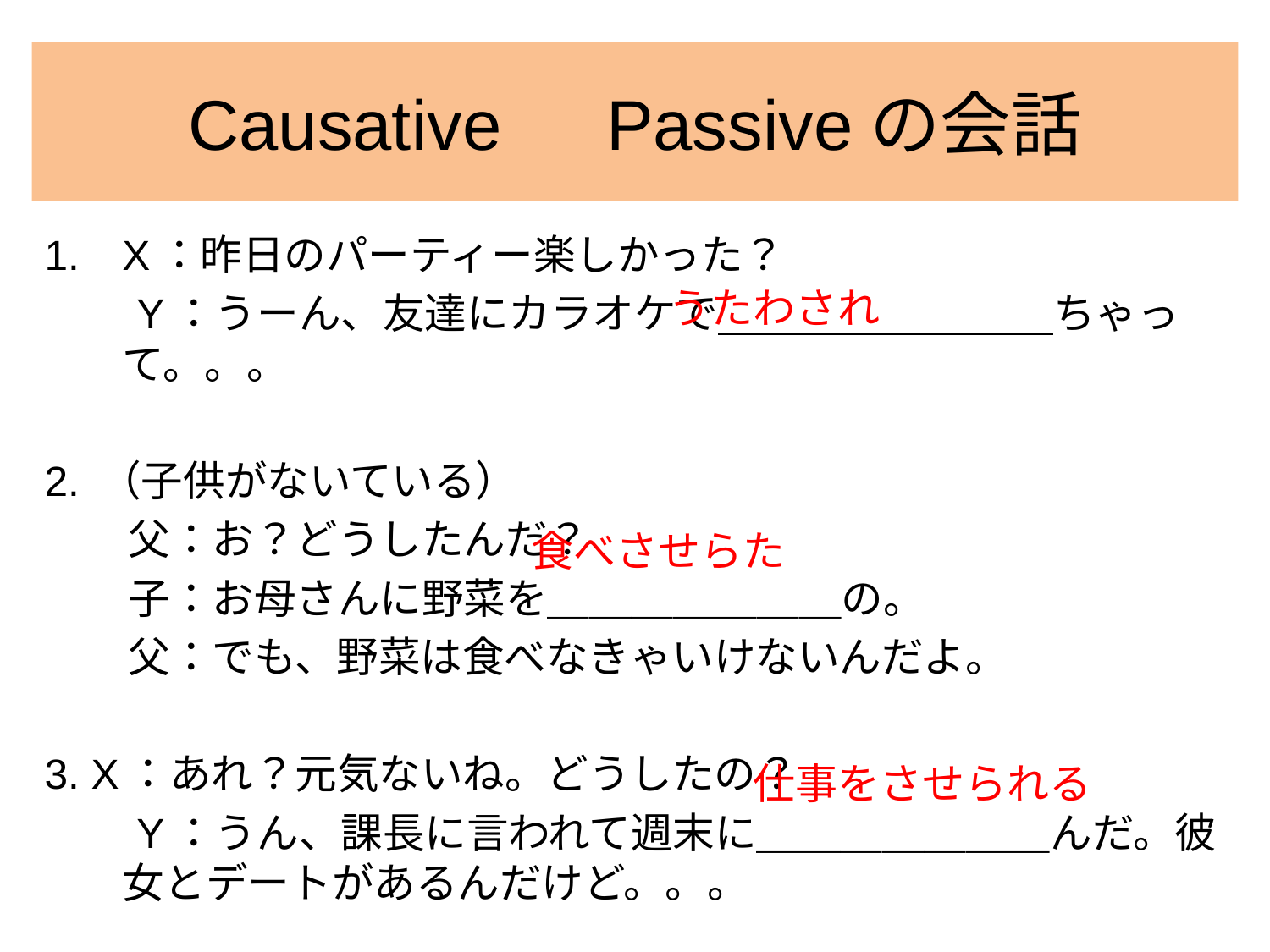

# Causative　Passiveの会話
X：昨日のパーティー楽しかった？
　　Y：うーん、友達にカラオケで　　　　　　　　ちゃって。。。

2. （子供がないている）
　　父：お？どうしたんだ？
　　子：お母さんに野菜を＿＿＿＿＿＿＿の。
　　父：でも、野菜は食べなきゃいけないんだよ。

3. X：あれ？元気ないね。どうしたの？
　　Y：うん、課長に言われて週末に＿＿＿＿＿＿＿んだ。彼女とデートがあるんだけど。。。
うたわされ
食べさせらた
仕事をさせられる